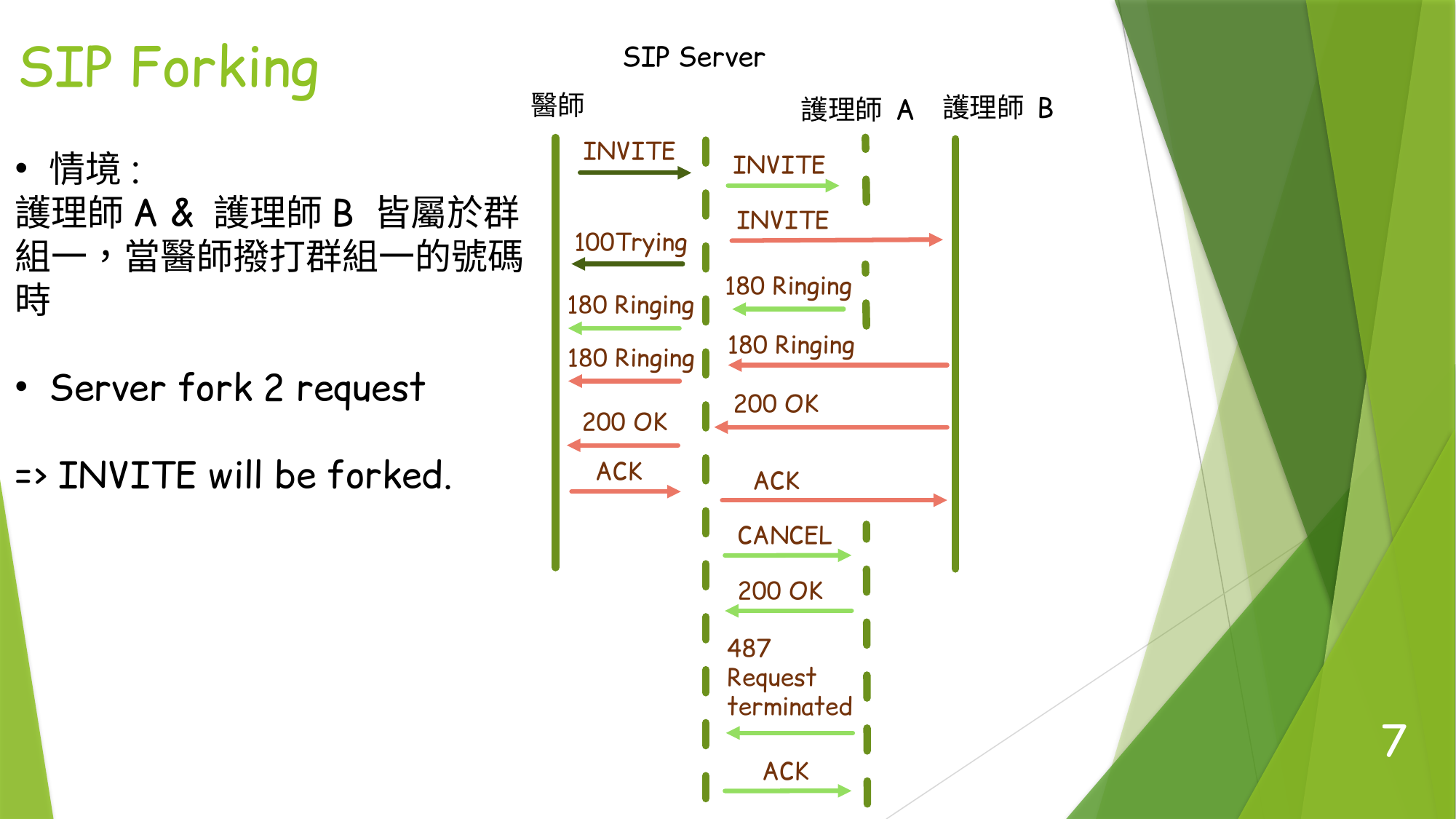

# SIP Forking
SIP Server
醫師
護理師 A
INVITE
INVITE
INVITE
100Trying
180 Ringing
180 Ringing
180 Ringing
180 Ringing
200 OK
200 OK
ACK
ACK
CANCEL
200 OK
487
Request
terminated
ACK
護理師 B
情境:
護理師A & 護理師B 皆屬於群組一，當醫師撥打群組一的號碼時

Server fork 2 request

=> INVITE will be forked.

7